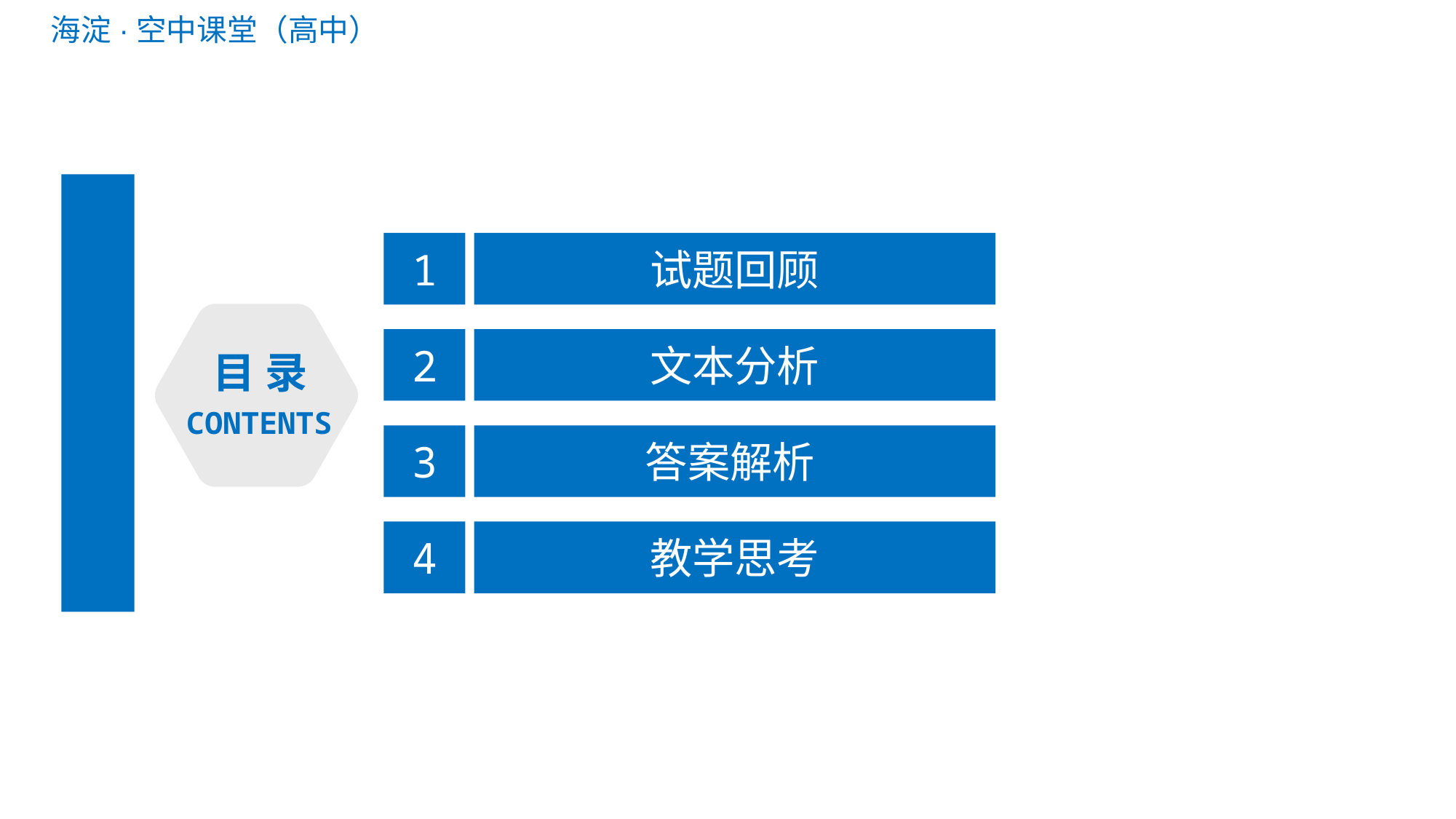

试题回顾
1
2
文本分析
3
答案解析
4
教学思考

目 录
CONTENTS